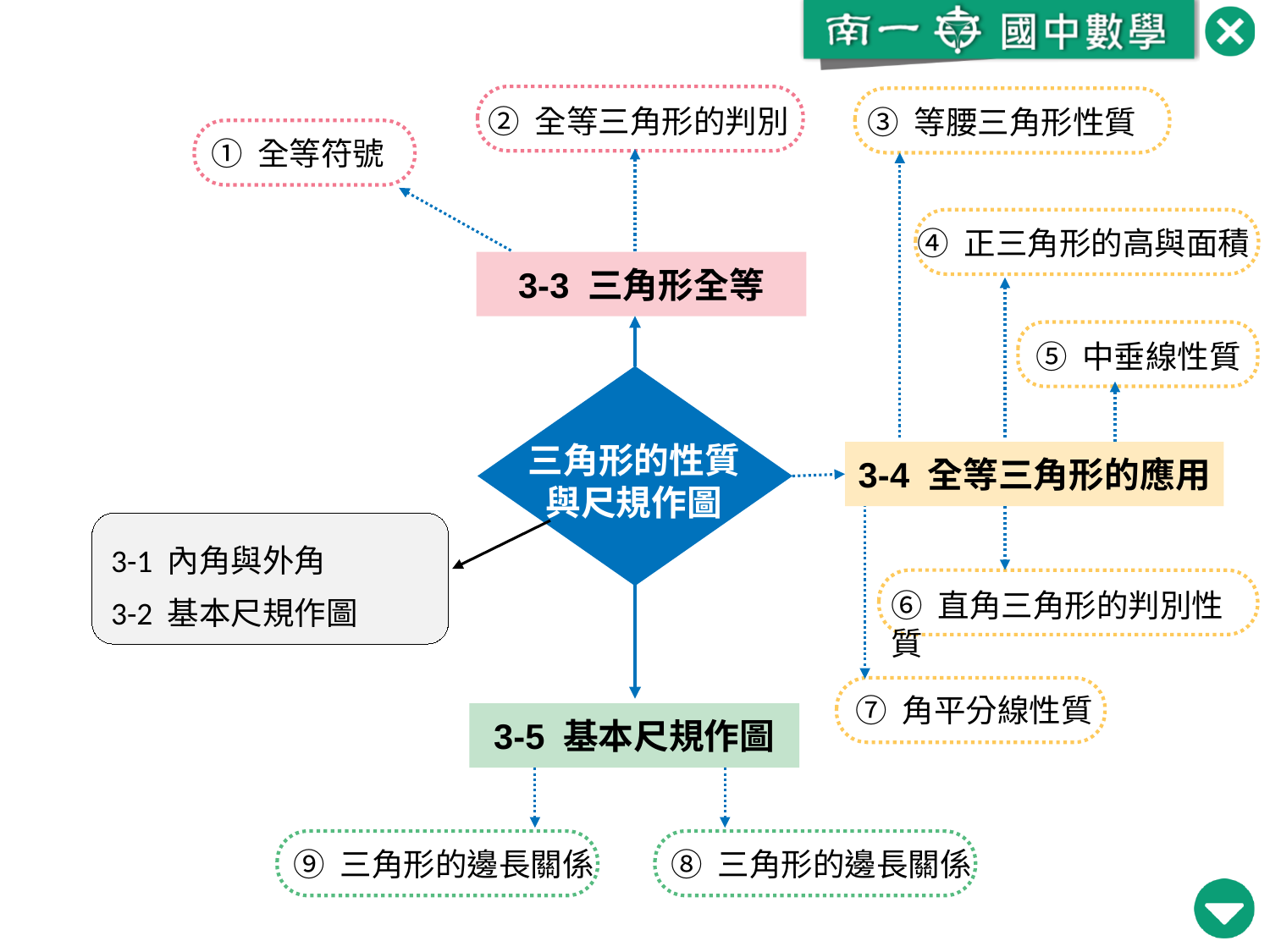

② 全等三角形的判別
③ 等腰三角形性質

① 全等符號

④ 正三角形的高與面積
3-3 三角形全等

⑤ 中垂線性質

三角形的性質與尺規作圖
3-4 全等三角形的應用
3-1 內角與外角
3-2 基本尺規作圖

⑥ 直角三角形的判別性質

⑦ 角平分線性質
3-5 基本尺規作圖

⑨ 三角形的邊長關係
⑧ 三角形的邊長關係